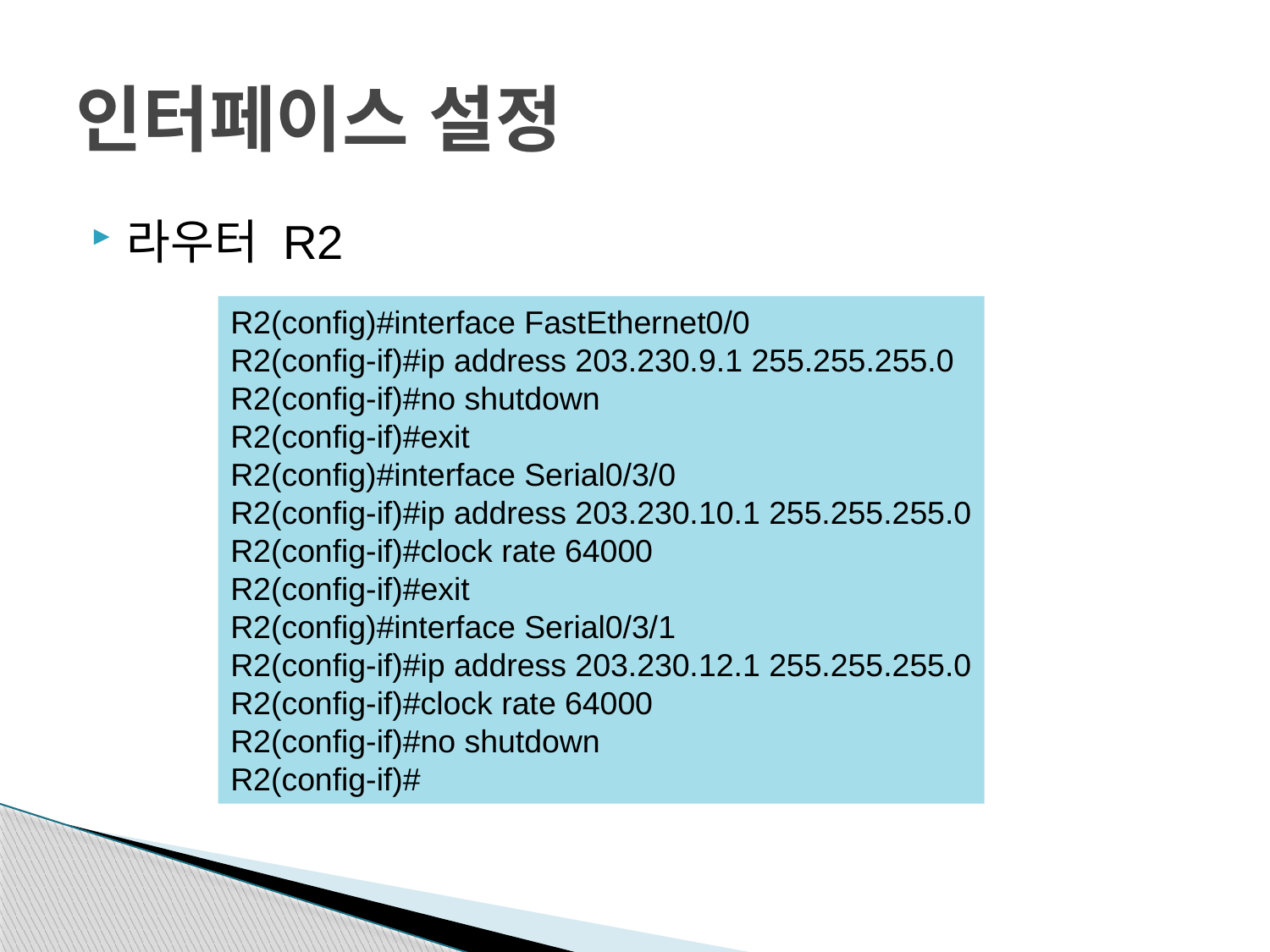

# 인터페이스 설정
라우터 R2

R2(config)#interface FastEthernet0/0
R2(config-if)#ip address 203.230.9.1 255.255.255.0
R2(config-if)#no shutdown
R2(config-if)#exit
R2(config)#interface Serial0/3/0
R2(config-if)#ip address 203.230.10.1 255.255.255.0
R2(config-if)#clock rate 64000
R2(config-if)#exit
R2(config)#interface Serial0/3/1
R2(config-if)#ip address 203.230.12.1 255.255.255.0
R2(config-if)#clock rate 64000
R2(config-if)#no shutdown
R2(config-if)#